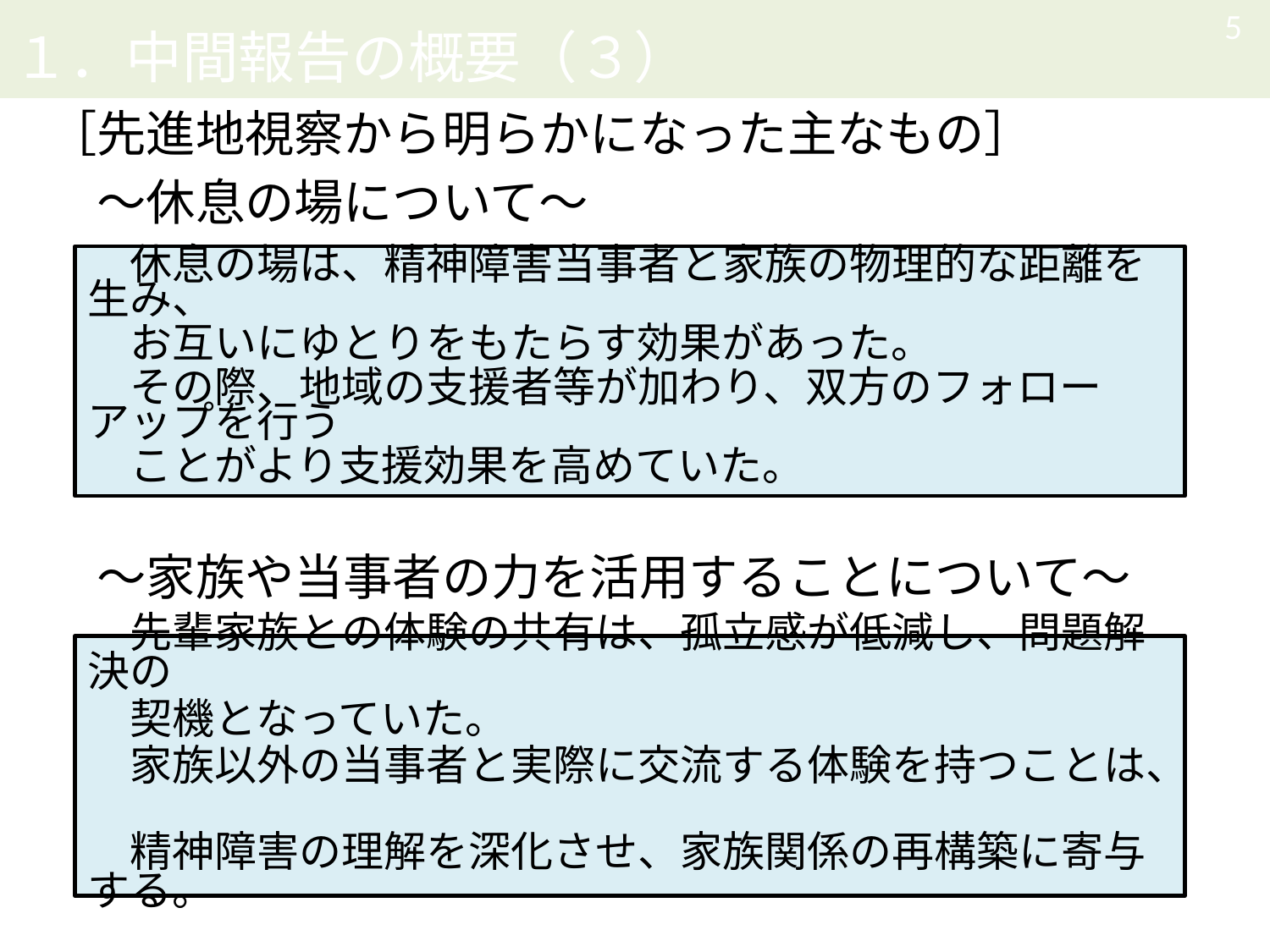

5
# １．中間報告の概要（３）
［先進地視察から明らかになった主なもの］
　～休息の場について～

　～家族や当事者の力を活用することについて～
　休息の場は、精神障害当事者と家族の物理的な距離を生み、
　お互いにゆとりをもたらす効果があった。
　その際、地域の支援者等が加わり、双方のフォローアップを行う
　ことがより支援効果を高めていた。
　先輩家族との体験の共有は、孤立感が低減し、問題解決の
　契機となっていた。
　家族以外の当事者と実際に交流する体験を持つことは、
　精神障害の理解を深化させ、家族関係の再構築に寄与する。